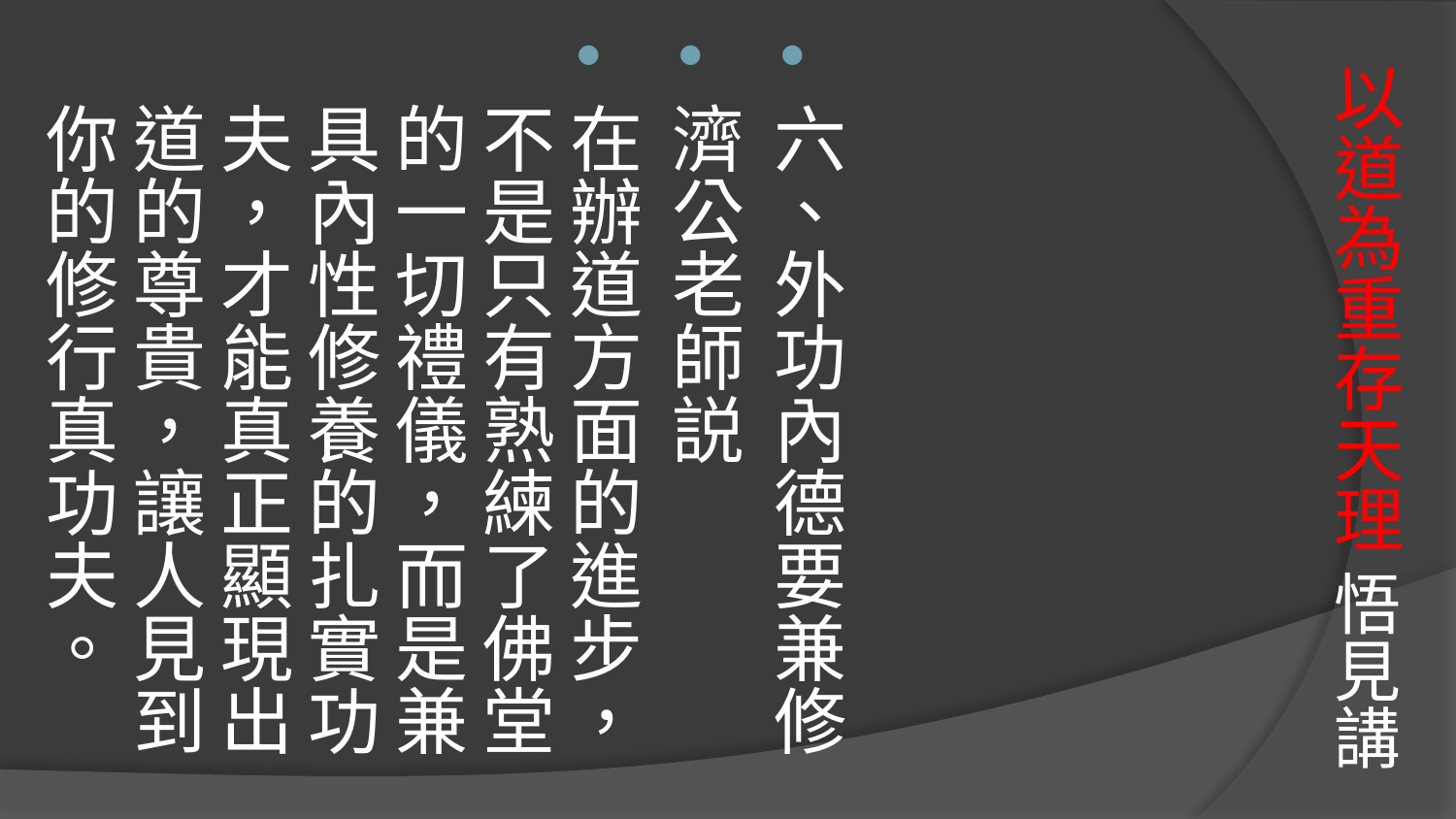

六、外功內德要兼修
濟公老師説
在辦道方面的進步，不是只有熟練了佛堂的一切禮儀，而是兼具內性修養的扎實功夫，才能真正顯現出道的尊貴，讓人見到你的修行真功夫。
# 以道為重存天理 悟見講